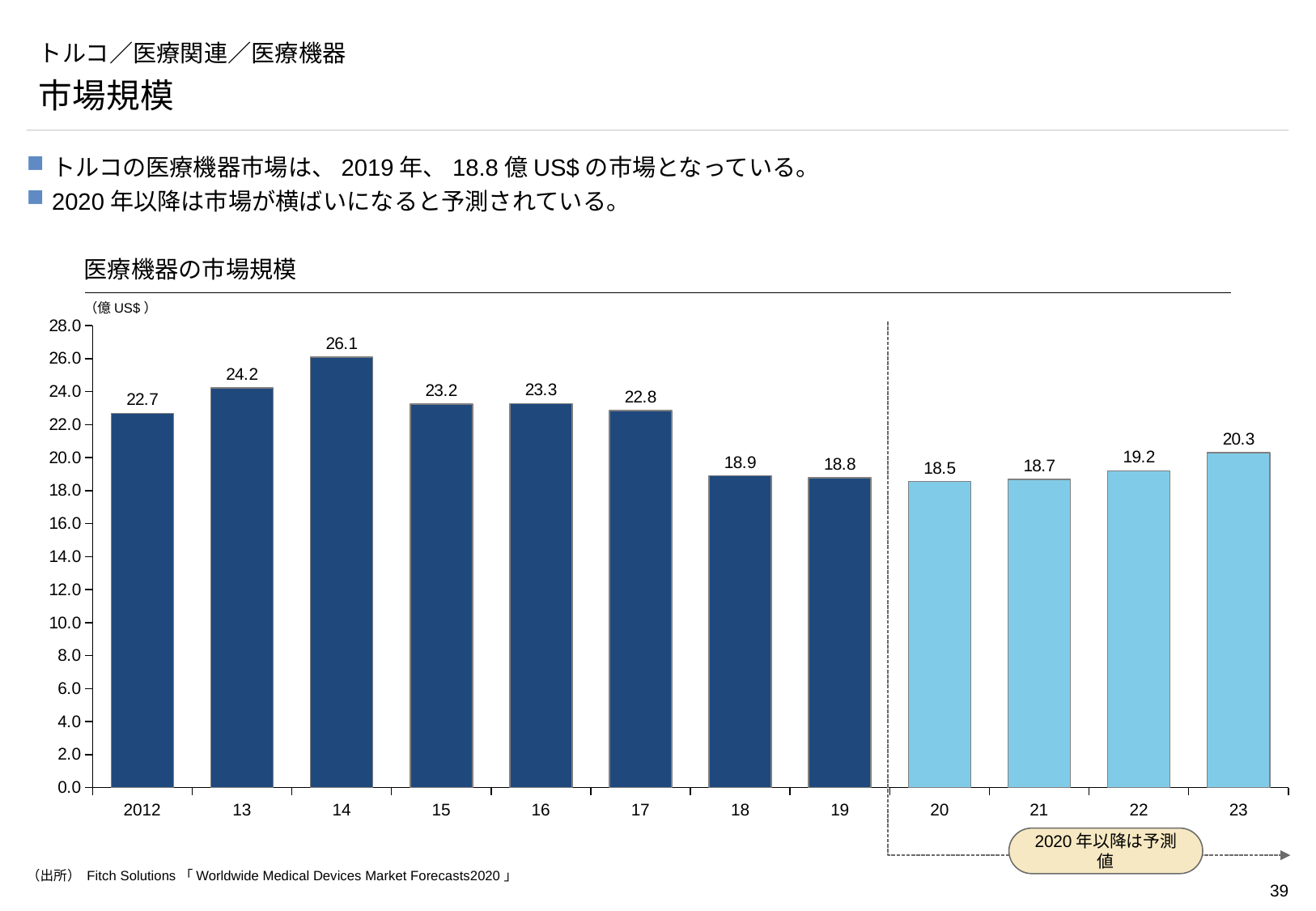

# トルコ／医療関連／医療機器
市場規模
トルコの医療機器市場は、2019年、18.8億US$の市場となっている。
2020年以降は市場が横ばいになると予測されている。
医療機器の市場規模
（億US$）

### Chart

| Category |  |
|---|---|
2020年以降は予測値
2012
13
14
15
16
17
18
19
20
21
22
23
（出所） Fitch Solutions「Worldwide Medical Devices Market Forecasts2020」